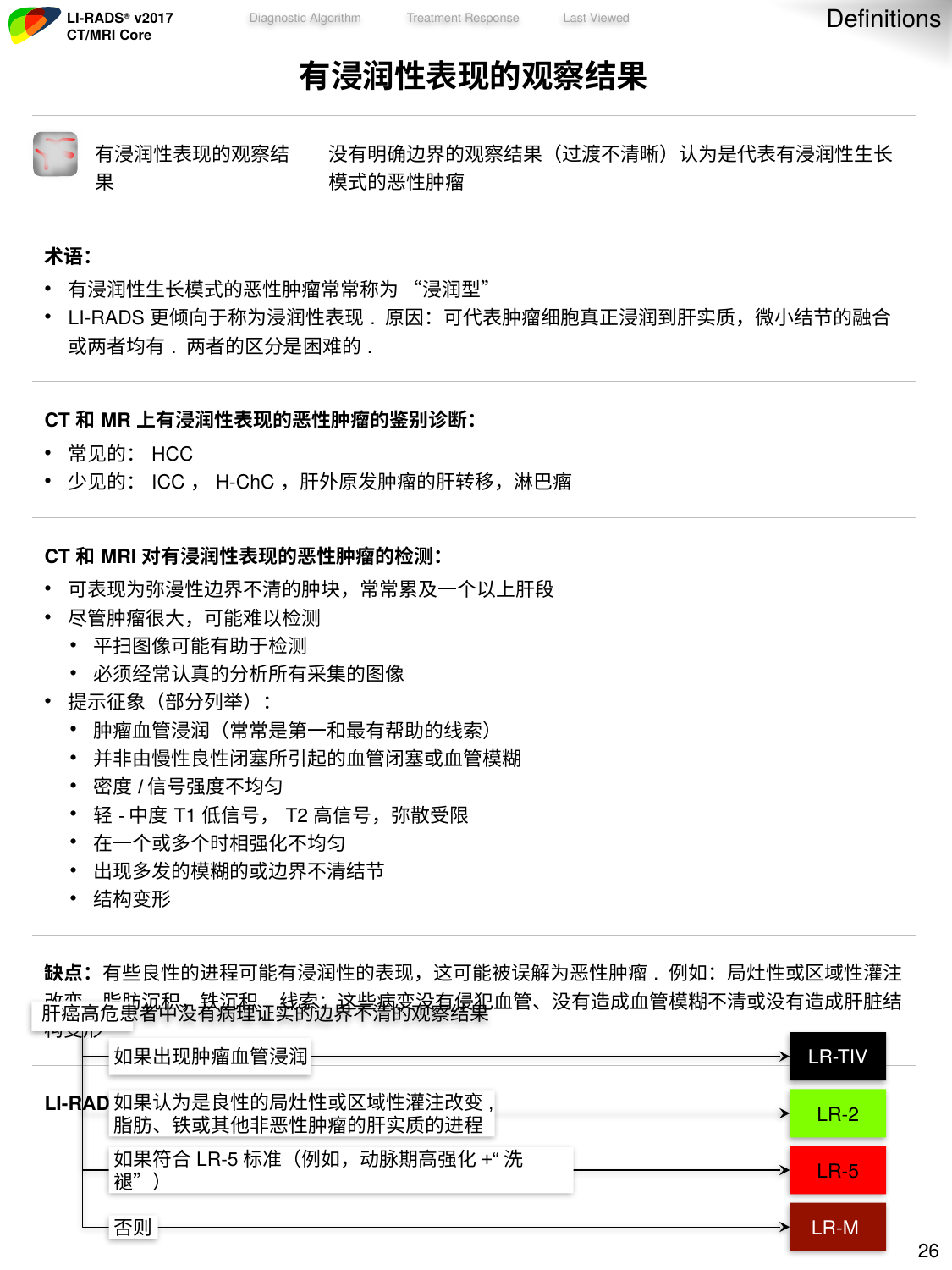

Infiltrative HCC
Definitions
| 有浸润性表现的观察结果 |  |
| --- | --- |
| 有浸润性表现的观察结果 | 没有明确边界的观察结果（过渡不清晰）认为是代表有浸润性生长模式的恶性肿瘤 |
| 术语： 有浸润性生长模式的恶性肿瘤常常称为 “浸润型” LI-RADS更倾向于称为浸润性表现. 原因：可代表肿瘤细胞真正浸润到肝实质，微小结节的融合或两者均有. 两者的区分是困难的. |  |
| CT和MR上有浸润性表现的恶性肿瘤的鉴别诊断： 常见的：HCC 少见的：ICC，H-ChC，肝外原发肿瘤的肝转移，淋巴瘤 |  |
| CT和MRI对有浸润性表现的恶性肿瘤的检测： 可表现为弥漫性边界不清的肿块，常常累及一个以上肝段 尽管肿瘤很大，可能难以检测 平扫图像可能有助于检测 必须经常认真的分析所有采集的图像 提示征象（部分列举）： 肿瘤血管浸润（常常是第一和最有帮助的线索） 并非由慢性良性闭塞所引起的血管闭塞或血管模糊 密度/信号强度不均匀 轻-中度T1低信号，T2高信号，弥散受限 在一个或多个时相强化不均匀 出现多发的模糊的或边界不清结节 结构变形 |  |
| 缺点：有些良性的进程可能有浸润性的表现，这可能被误解为恶性肿瘤. 例如：局灶性或区域性灌注改变，脂肪沉积，铁沉积. 线索：这些病变没有侵犯血管、没有造成血管模糊不清或没有造成肝脏结构变形 |  |
| LI-RADS对边界不清观察结果的分类： |  |

肝癌高危患者中没有病理证实的边界不清的观察结果
LR-TIV
如果出现肿瘤血管浸润
LR-2
如果认为是良性的局灶性或区域性灌注改变,
脂肪、铁或其他非恶性肿瘤的肝实质的进程
LR-5
如果符合LR-5标准（例如，动脉期高强化+“洗褪”）
LR-M
否则
26